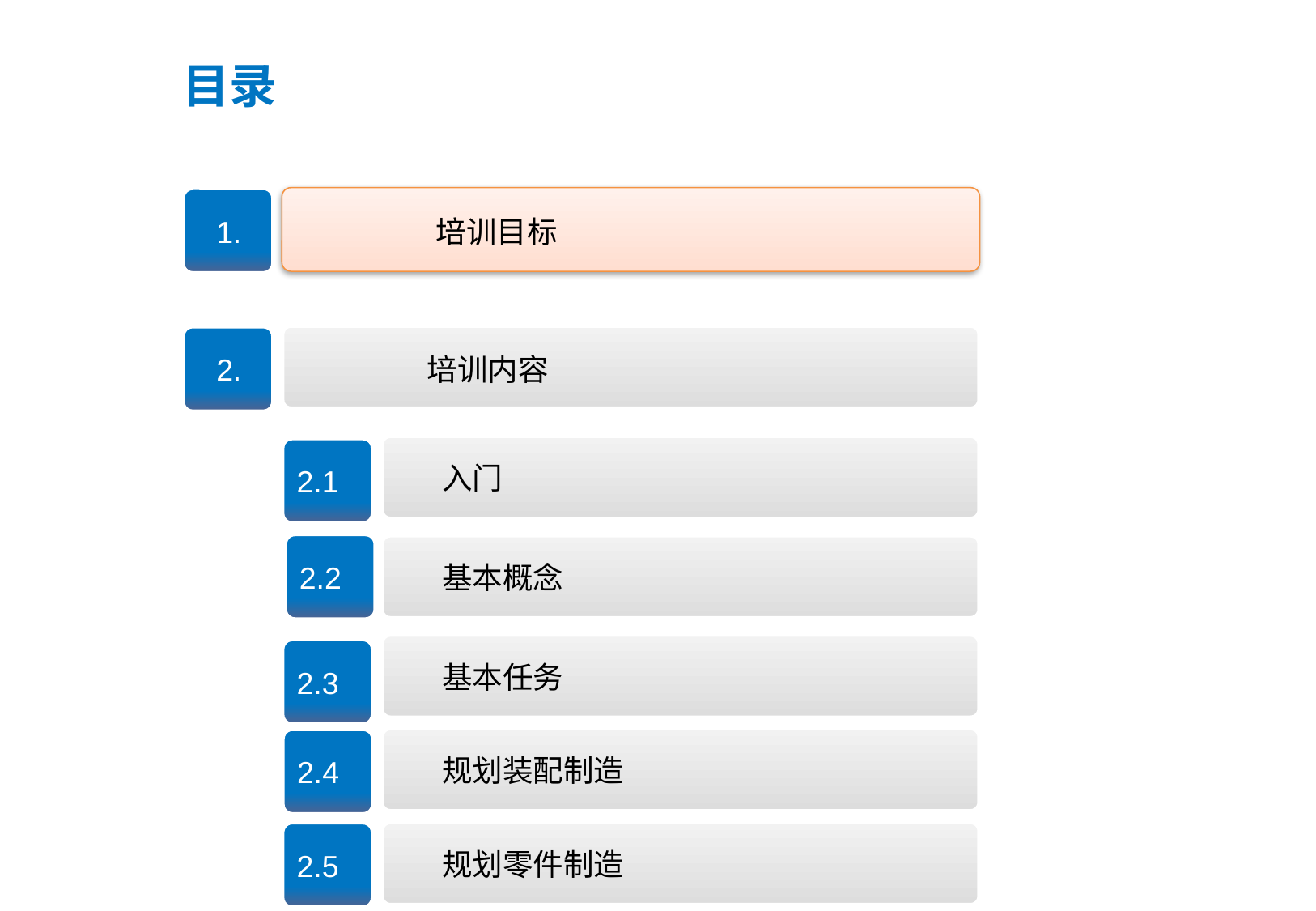

# 目录

 1.                      培训目标

 2.                     培训内容

2.1
入门
2.2

基本概念

2.3
基本任务

2.4
规划装配制造

2.5
规划零件制造